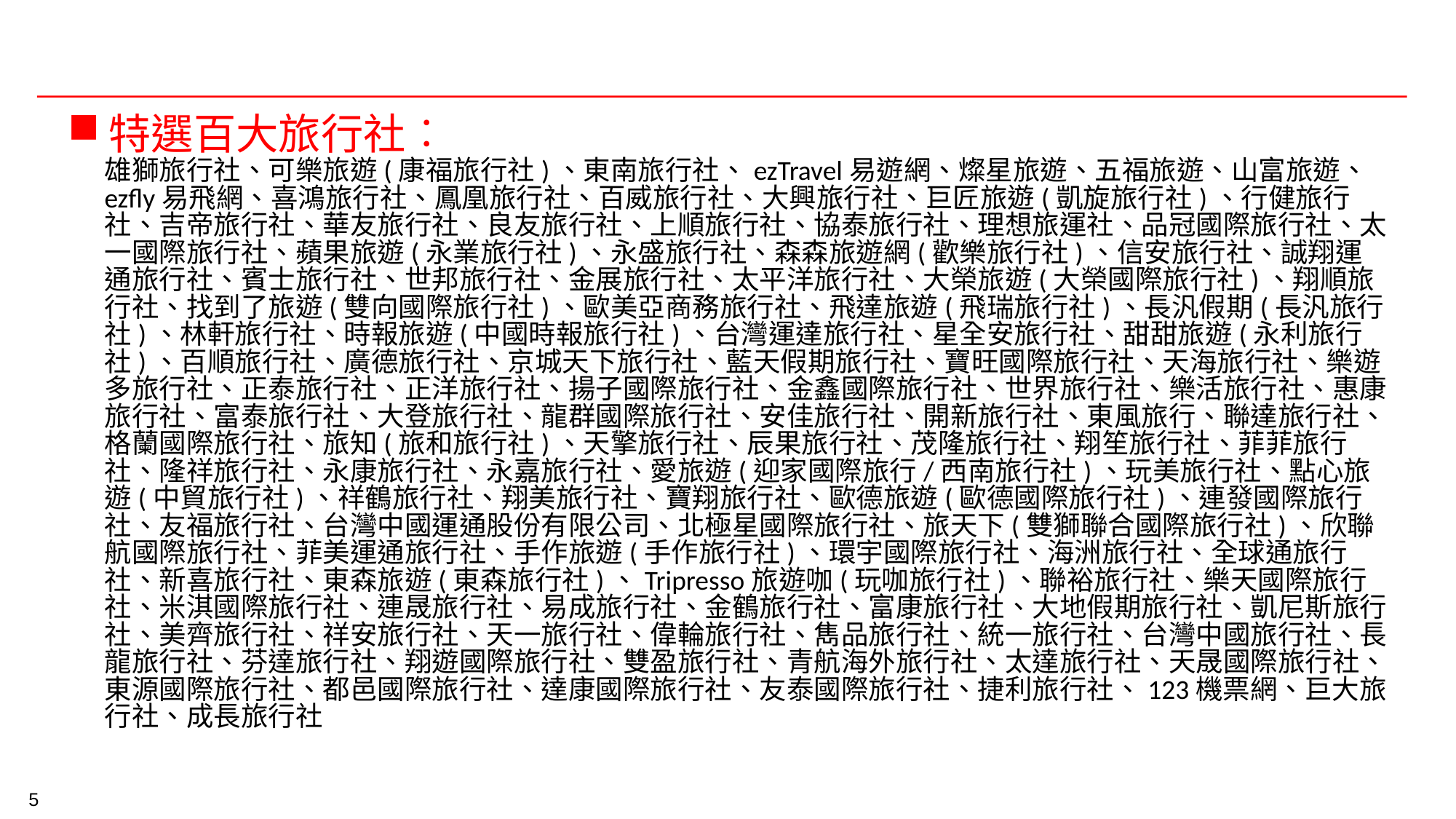

特選百大旅行社︰
雄獅旅行社、可樂旅遊(康福旅行社)、東南旅行社、ezTravel易遊網、燦星旅遊、五福旅遊、山富旅遊、ezfly易飛網、喜鴻旅行社、鳳凰旅行社、百威旅行社、大興旅行社、巨匠旅遊(凱旋旅行社)、行健旅行社、吉帝旅行社、華友旅行社、良友旅行社、上順旅行社、協泰旅行社、理想旅運社、品冠國際旅行社、太一國際旅行社、蘋果旅遊(永業旅行社)、永盛旅行社、森森旅遊網(歡樂旅行社)、信安旅行社、誠翔運通旅行社、賓士旅行社、世邦旅行社、金展旅行社、太平洋旅行社、大榮旅遊(大榮國際旅行社)、翔順旅行社、找到了旅遊(雙向國際旅行社)、歐美亞商務旅行社、飛達旅遊(飛瑞旅行社)、長汎假期(長汎旅行社)、林軒旅行社、時報旅遊(中國時報旅行社)、台灣運達旅行社、星全安旅行社、甜甜旅遊(永利旅行社)、百順旅行社、廣德旅行社、京城天下旅行社、藍天假期旅行社、寶旺國際旅行社、天海旅行社、樂遊多旅行社、正泰旅行社、正洋旅行社、揚子國際旅行社、金鑫國際旅行社、世界旅行社、樂活旅行社、惠康旅行社、富泰旅行社、大登旅行社、龍群國際旅行社、安佳旅行社、開新旅行社、東風旅行、聯達旅行社、格蘭國際旅行社、旅知(旅和旅行社)、天擎旅行社、辰果旅行社、茂隆旅行社、翔笙旅行社、菲菲旅行社、隆祥旅行社、永康旅行社、永嘉旅行社、愛旅遊(迎家國際旅行/西南旅行社)、玩美旅行社、點心旅遊(中貿旅行社)、祥鶴旅行社、翔美旅行社、寶翔旅行社、歐德旅遊(歐德國際旅行社)、連發國際旅行社、友福旅行社、台灣中國運通股份有限公司、北極星國際旅行社、旅天下(雙獅聯合國際旅行社)、欣聯航國際旅行社、菲美運通旅行社、手作旅遊(手作旅行社)、環宇國際旅行社、海洲旅行社、全球通旅行社、新喜旅行社、東森旅遊(東森旅行社)、Tripresso旅遊咖(玩咖旅行社)、聯裕旅行社、樂天國際旅行社、米淇國際旅行社、連晟旅行社、易成旅行社、金鶴旅行社、富康旅行社、大地假期旅行社、凱尼斯旅行社、美齊旅行社、祥安旅行社、天一旅行社、偉輪旅行社、雋品旅行社、統一旅行社、台灣中國旅行社、長龍旅行社、芬達旅行社、翔遊國際旅行社、雙盈旅行社、青航海外旅行社、太達旅行社、天晟國際旅行社、東源國際旅行社、都邑國際旅行社、達康國際旅行社、友泰國際旅行社、捷利旅行社、123機票網、巨大旅行社、成長旅行社